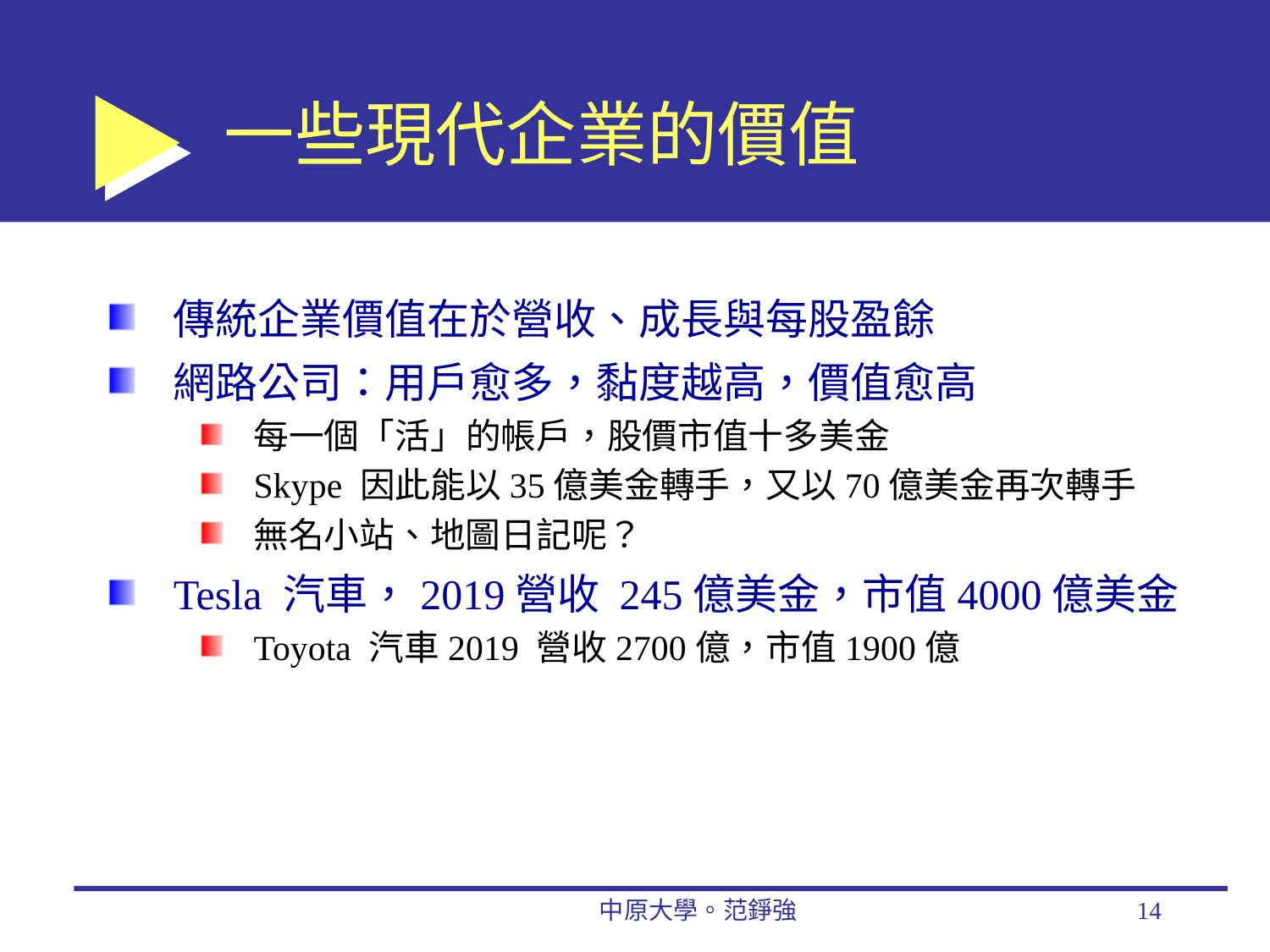

# 一些現代企業的價值
傳統企業價值在於營收、成長與每股盈餘
網路公司：用戶愈多，黏度越高，價值愈高
每一個「活」的帳戶，股價市值十多美金
Skype 因此能以35億美金轉手，又以70億美金再次轉手
無名小站、地圖日記呢？
Tesla 汽車，2019營收 245億美金，市值4000億美金
Toyota 汽車2019 營收2700億，市值1900億
中原大學。范錚強
14